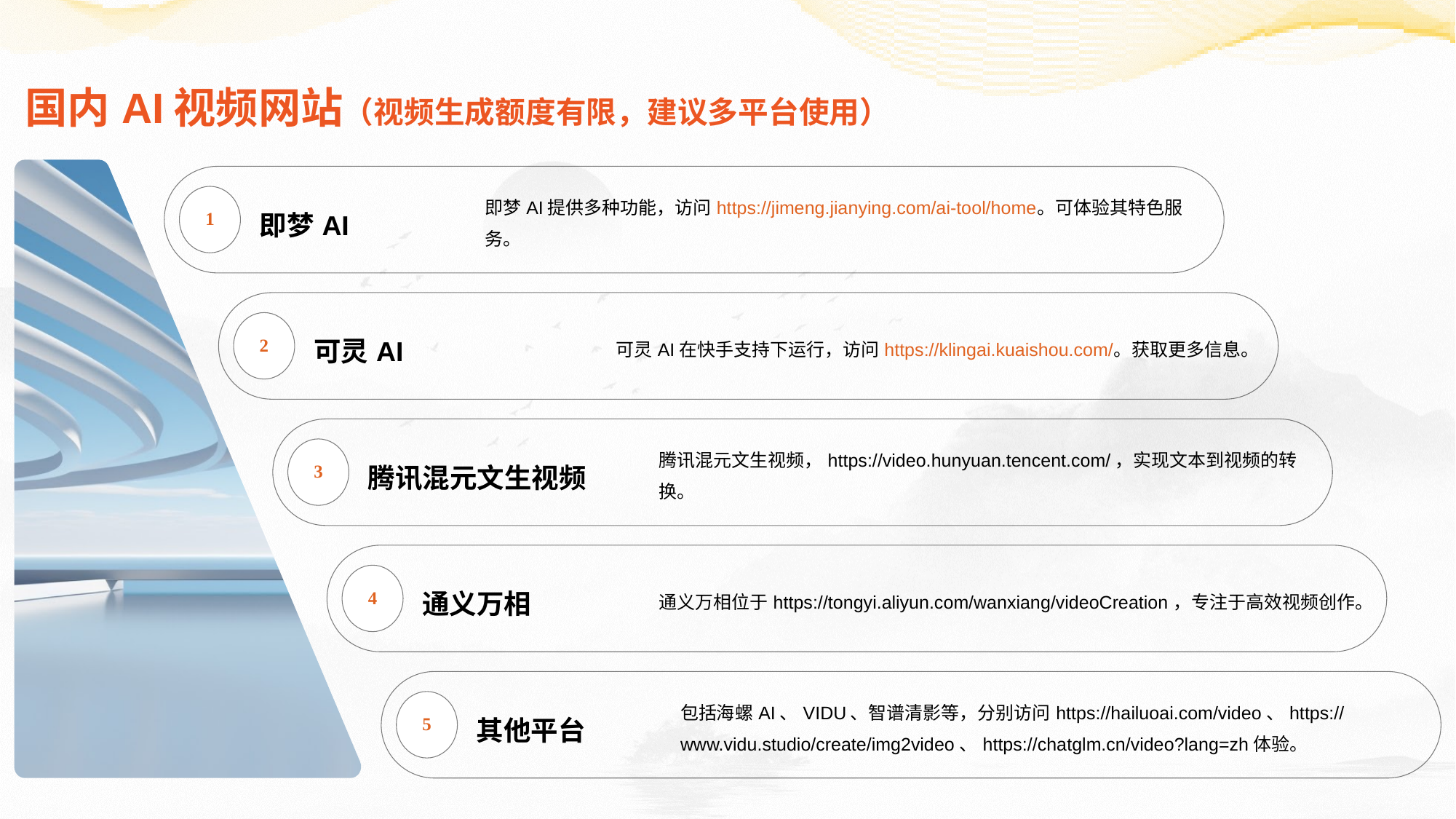

国内AI视频网站（视频生成额度有限，建议多平台使用）

即梦AI
即梦AI提供多种功能，访问https://jimeng.jianying.com/ai-tool/home。可体验其特色服务。
1

可灵AI
可灵AI在快手支持下运行，访问https://klingai.kuaishou.com/。获取更多信息。
2

腾讯混元文生视频
腾讯混元文生视频，https://video.hunyuan.tencent.com/，实现文本到视频的转换。
3

通义万相
通义万相位于https://tongyi.aliyun.com/wanxiang/videoCreation，专注于高效视频创作。
4

其他平台
包括海螺AI、VIDU、智谱清影等，分别访问https://hailuoai.com/video、https://www.vidu.studio/create/img2video、https://chatglm.cn/video?lang=zh体验。
5